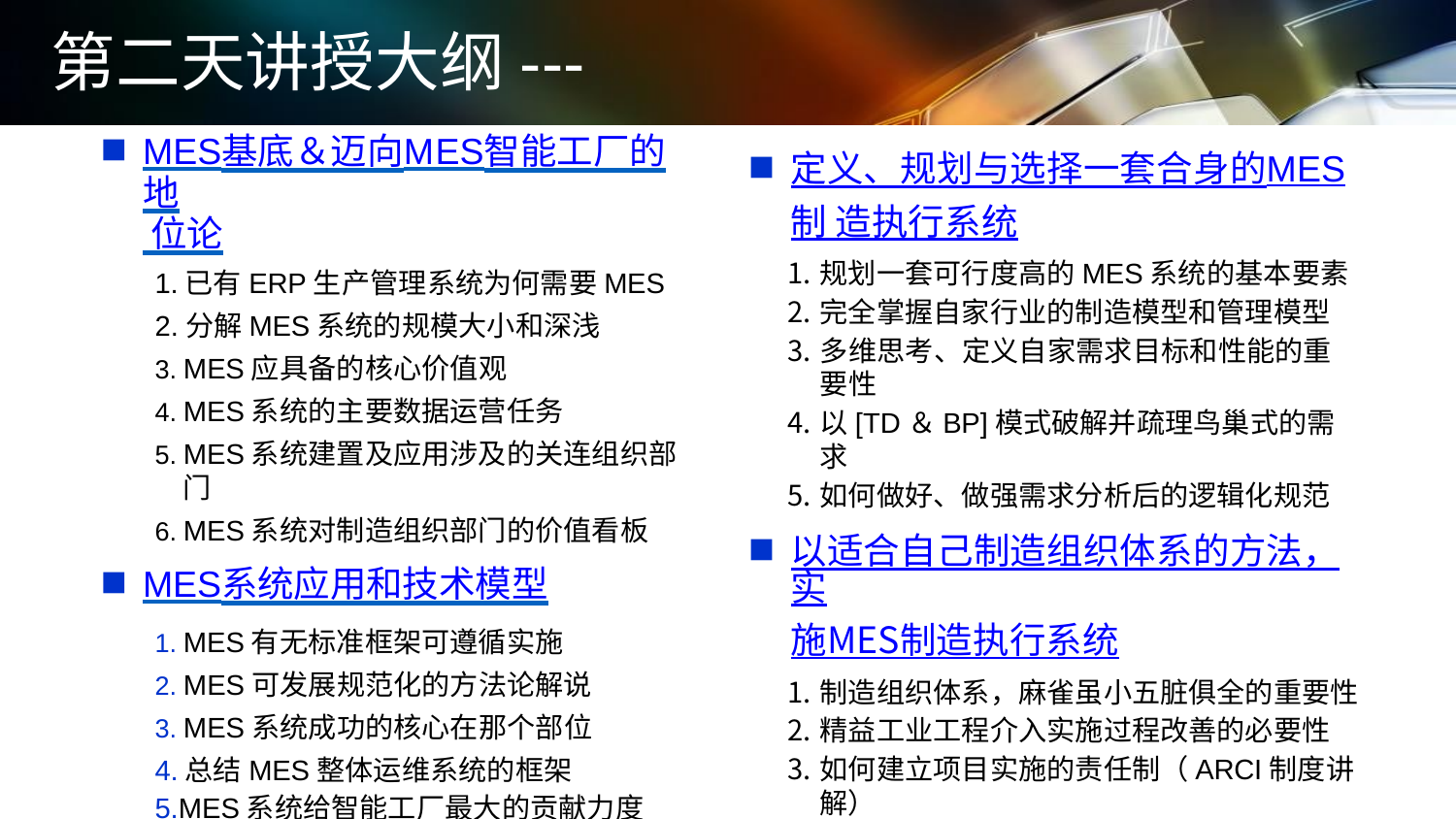

# 第二天讲授大纲---
MES基底＆迈向MES智能工厂的地
 位论
1.已有ERP生产管理系统为何需要MES
2.分解MES系统的规模大小和深浅
MES应具备的核心价值观
MES系统的主要数据运营任务
MES系统建置及应用涉及的关连组织部门
MES系统对制造组织部门的价值看板
MES系统应用和技术模型
MES有无标准框架可遵循实施
MES可发展规范化的方法论解说
MES系统成功的核心在那个部位
4.总结MES整体运维系统的框架
5.MES系统给智能工厂最大的贡献力度
定义、规划与选择一套合身的MES制 造执行系统
规划一套可行度高的MES系统的基本要素
完全掌握自家行业的制造模型和管理模型
多维思考、定义自家需求目标和性能的重要性
以[TD＆BP]模式破解并疏理鸟巢式的需求
如何做好、做强需求分析后的逻辑化规范
以适合自己制造组织体系的方法，实
施MES制造执行系统
制造组织体系，麻雀虽小五脏俱全的重要性
精益工业工程介入实施过程改善的必要性
如何建立项目实施的责任制（ARCI制度讲解）
制造领导人必须亲临参与掌握实施的重要性